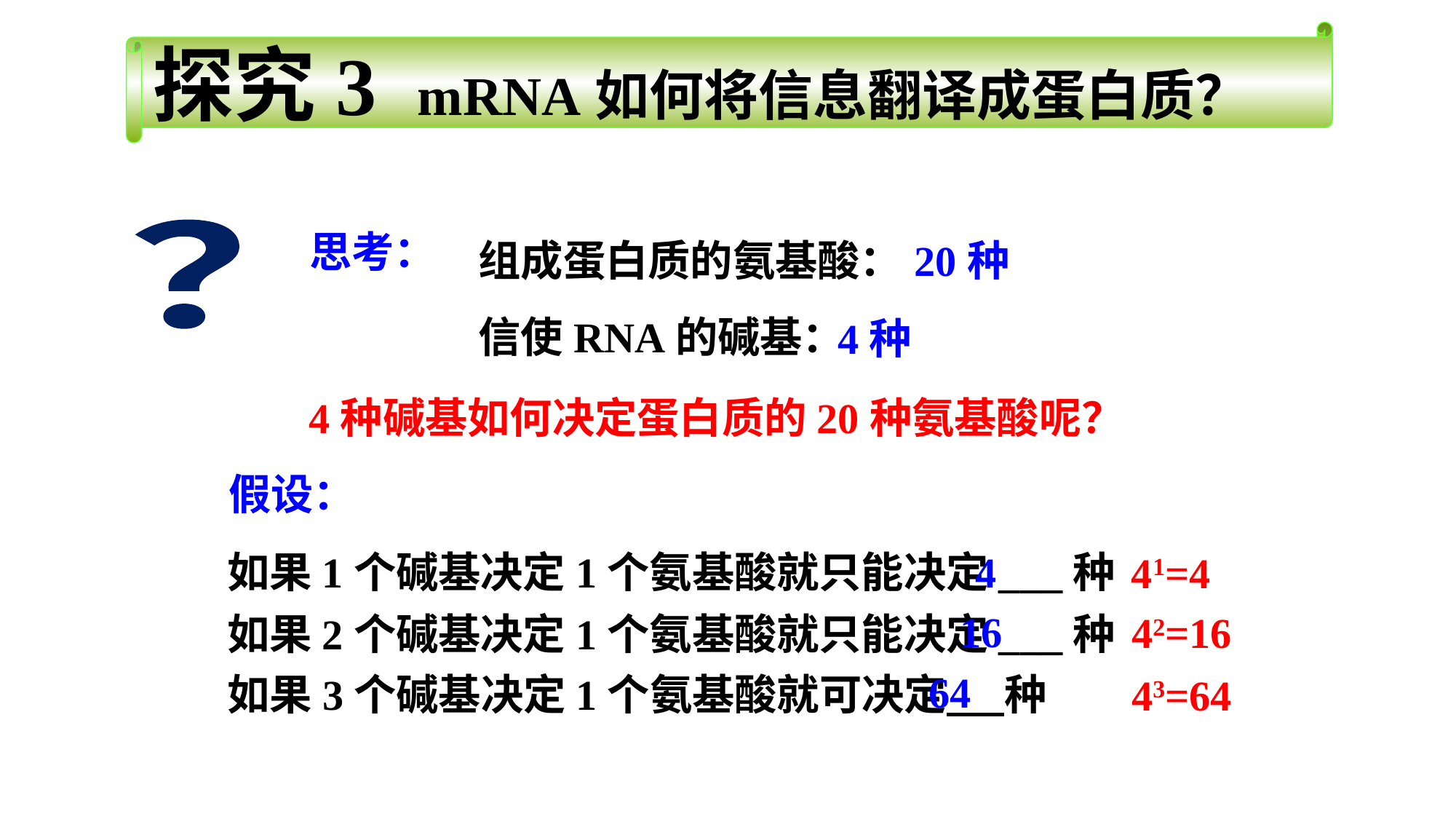

探究3  mRNA如何将信息翻译成蛋白质？
20种
 组成蛋白质的氨基酸：
 信使RNA的碱基：
？
思考：
4种
4种碱基如何决定蛋白质的20种氨基酸呢？
假设：
如果1个碱基决定1个氨基酸就只能决定___种
4
41=4
16
42=16
如果2个碱基决定1个氨基酸就只能决定___种
 64
如果3个碱基决定1个氨基酸就可决定      种
43=64